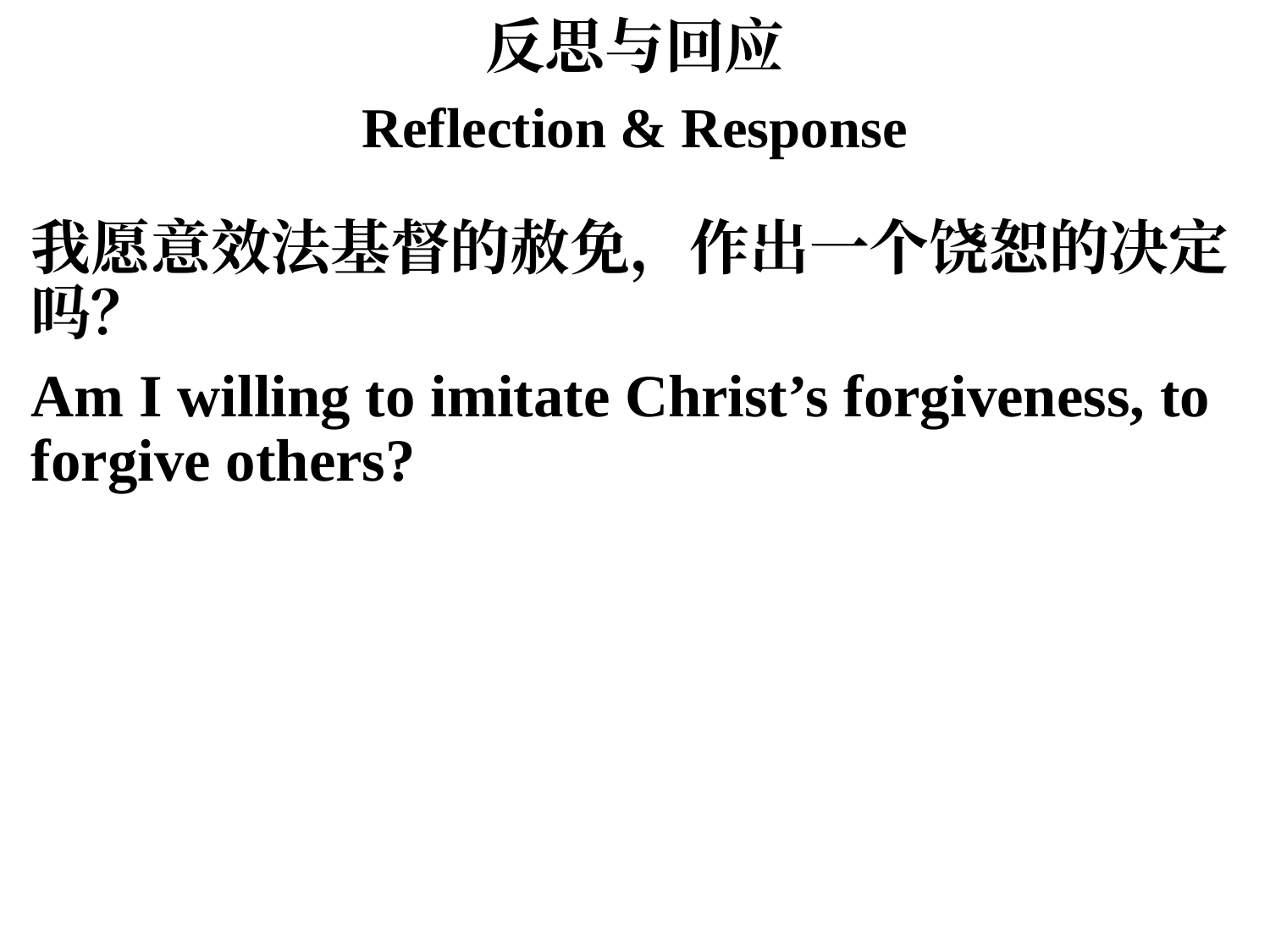

反思与回应
Reflection & Response

我愿意效法基督的赦免，作出一个饶恕的决定吗？
Am I willing to imitate Christ’s forgiveness, to forgive others?